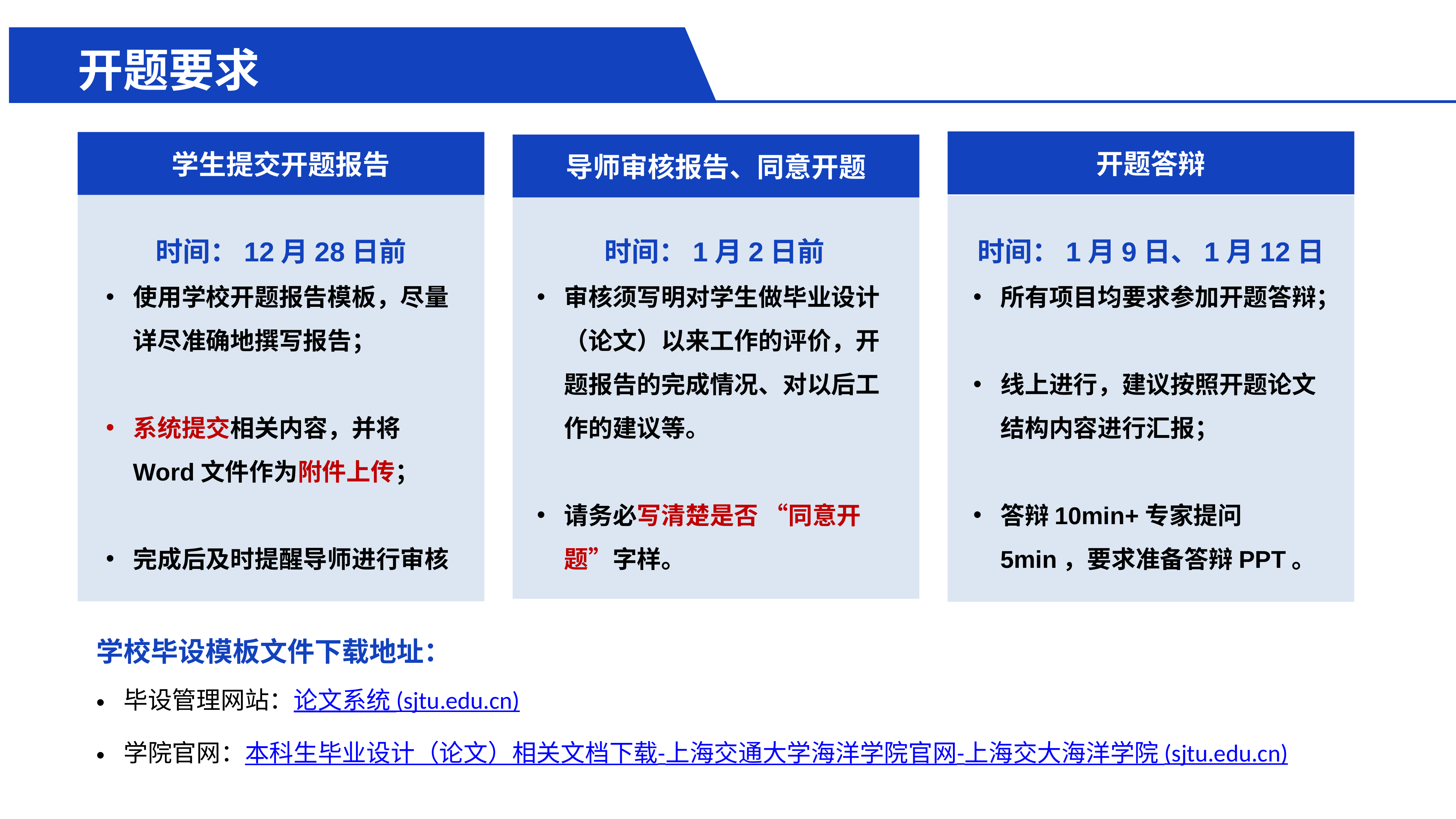

开题要求
开题答辩

学生提交开题报告

导师审核报告、同意开题

时间：12月28日前
使用学校开题报告模板，尽量详尽准确地撰写报告；

系统提交相关内容，并将Word文件作为附件上传；

完成后及时提醒导师进行审核
时间：1月2日前
审核须写明对学生做毕业设计（论文）以来工作的评价，开题报告的完成情况、对以后工作的建议等。

请务必写清楚是否 “同意开题”字样。
时间：1月9日、1月12日
所有项目均要求参加开题答辩；

线上进行，建议按照开题论文结构内容进行汇报；

答辩10min+专家提问5min，要求准备答辩PPT。
学校毕设模板文件下载地址：
毕设管理网站：论文系统 (sjtu.edu.cn)
学院官网：本科生毕业设计（论文）相关文档下载-上海交通大学海洋学院官网-上海交大海洋学院 (sjtu.edu.cn)